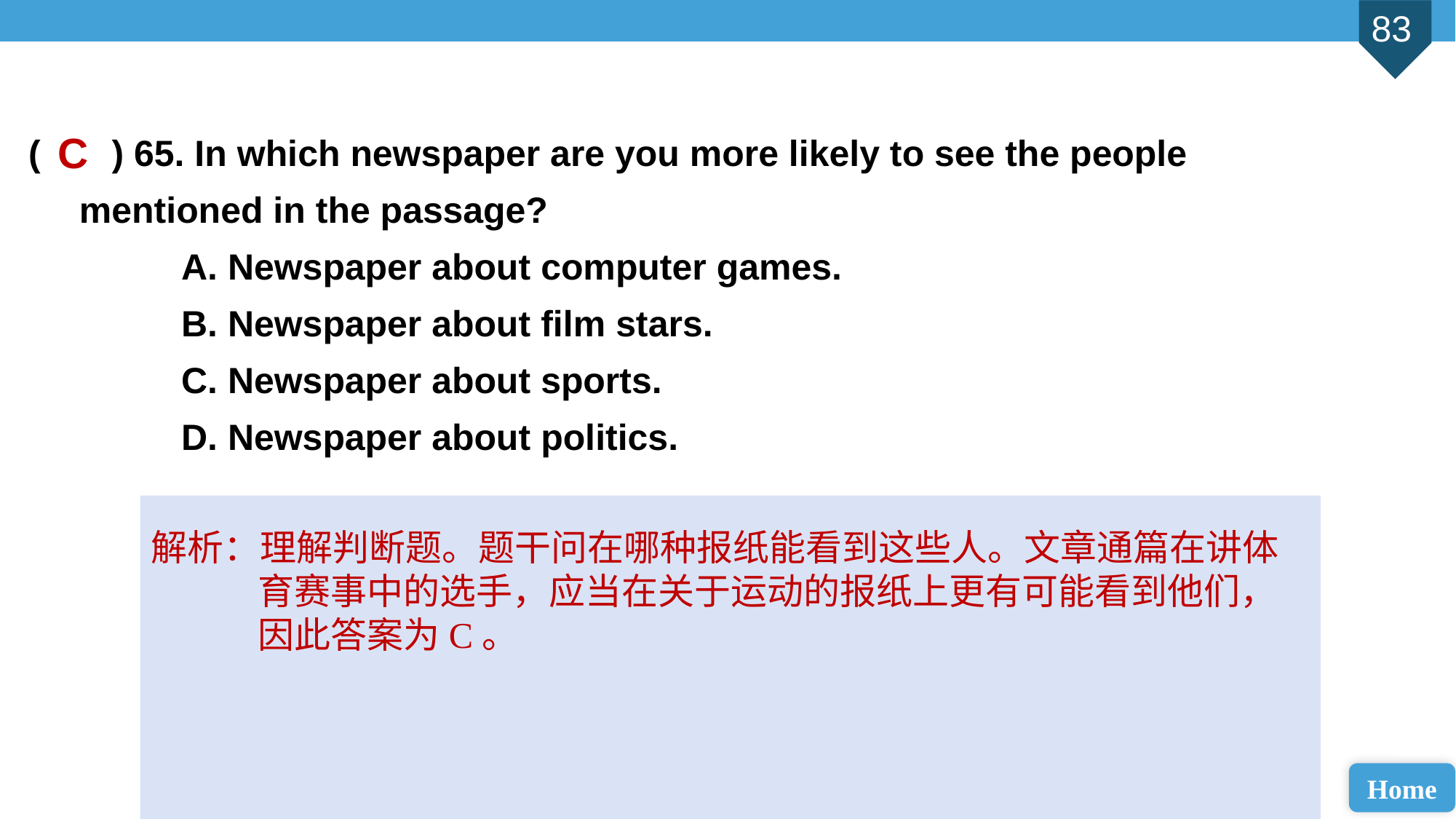

(       ) 65. In which newspaper are you more likely to see the people 	      	 	      mentioned in the passage?
               A. Newspaper about computer games.
               B. Newspaper about film stars.
               C. Newspaper about sports.
               D. Newspaper about politics.
C

解析：理解判断题。题干问在哪种报纸能看到这些人。文章通篇在讲体育赛事中的选手，应当在关于运动的报纸上更有可能看到他们，因此答案为C。